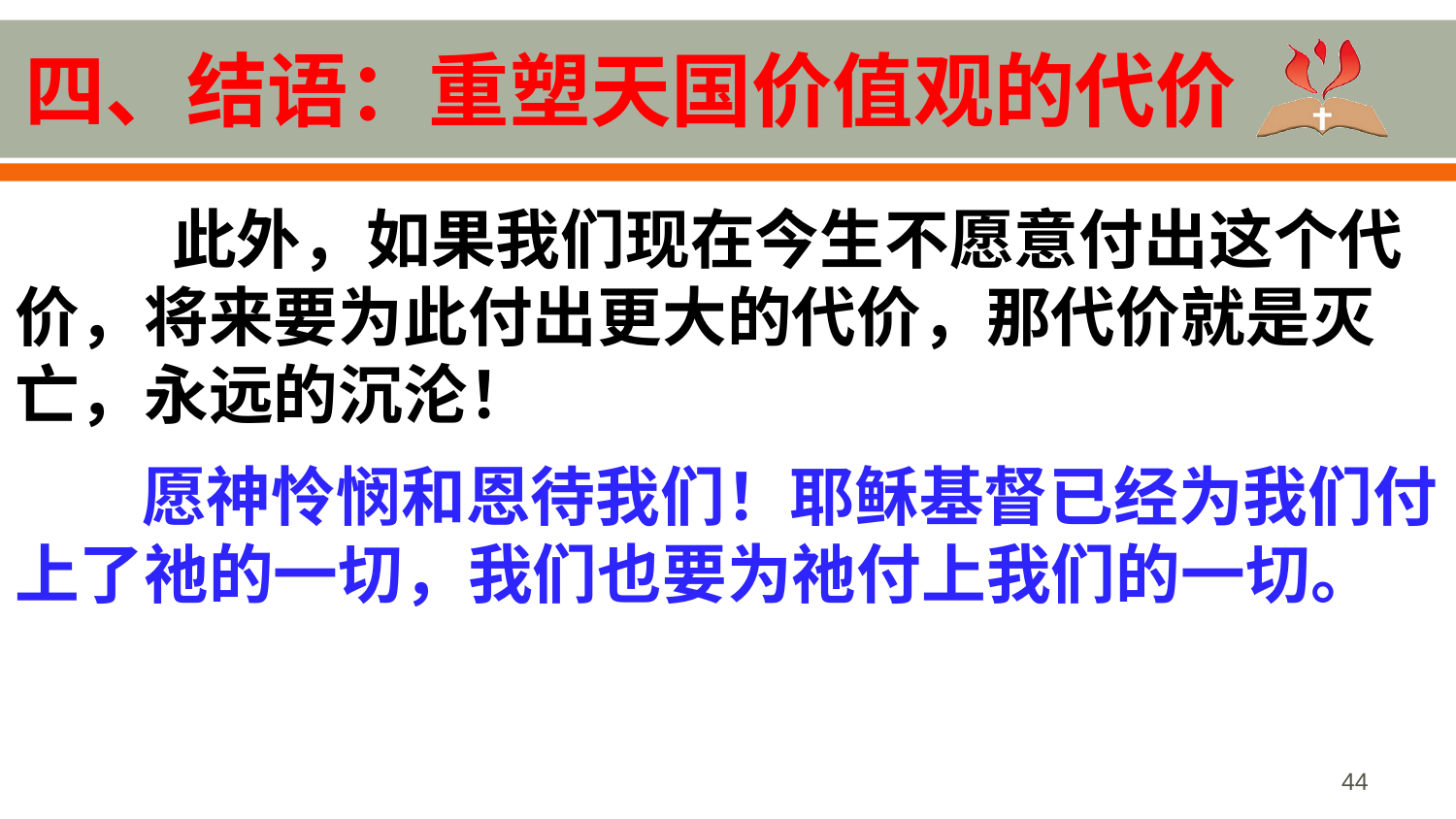

# 四、结语：重塑天国价值观的代价
 此外，如果我们现在今生不愿意付出这个代价，将来要为此付出更大的代价，那代价就是灭亡，永远的沉沦！
愿神怜悯和恩待我们！耶稣基督已经为我们付上了祂的一切，我们也要为祂付上我们的一切。

44